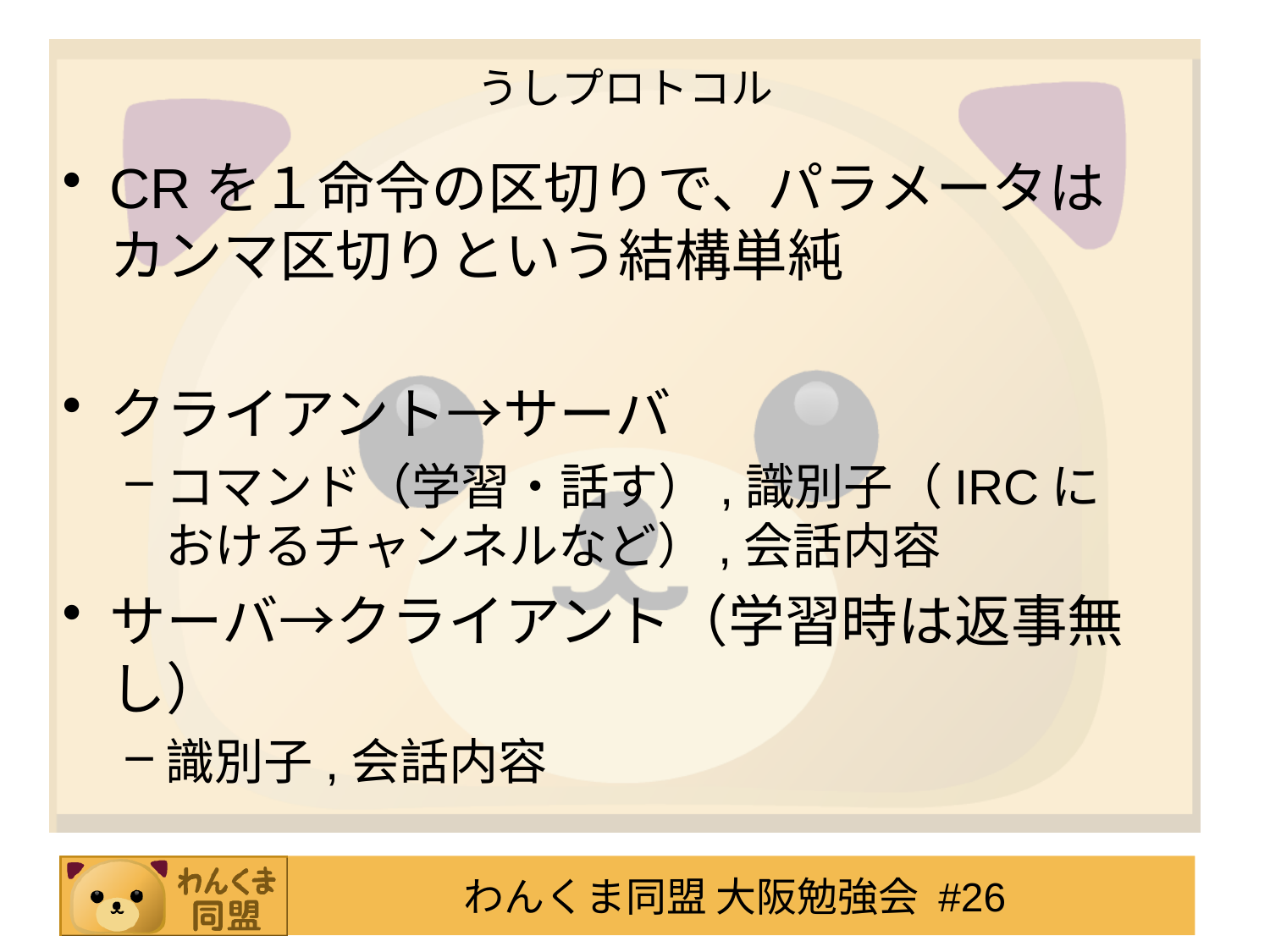

うしプロトコル
CRを１命令の区切りで、パラメータはカンマ区切りという結構単純

クライアント→サーバ
コマンド（学習・話す）,識別子（IRCにおけるチャンネルなど）,会話内容
サーバ→クライアント（学習時は返事無し）
識別子,会話内容